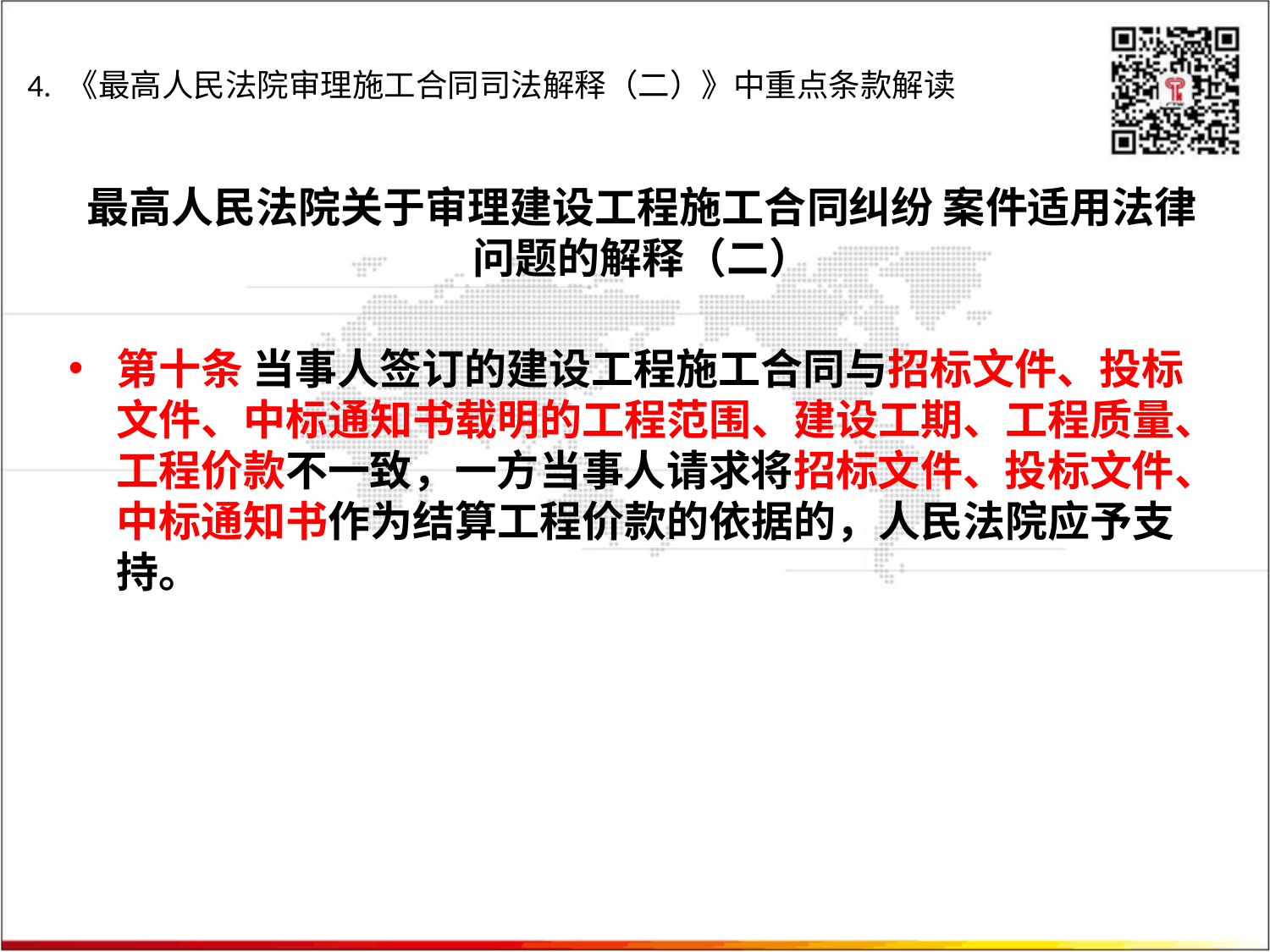

4. 《最高人民法院审理施工合同司法解释（二）》中重点条款解读
# 最高人民法院关于审理建设工程施工合同纠纷 案件适用法律问题的解释（二）
第十条 当事人签订的建设工程施工合同与招标文件、投标文件、中标通知书载明的工程范围、建设工期、工程质量、工程价款不一致，一方当事人请求将招标文件、投标文件、中标通知书作为结算工程价款的依据的，人民法院应予支持。